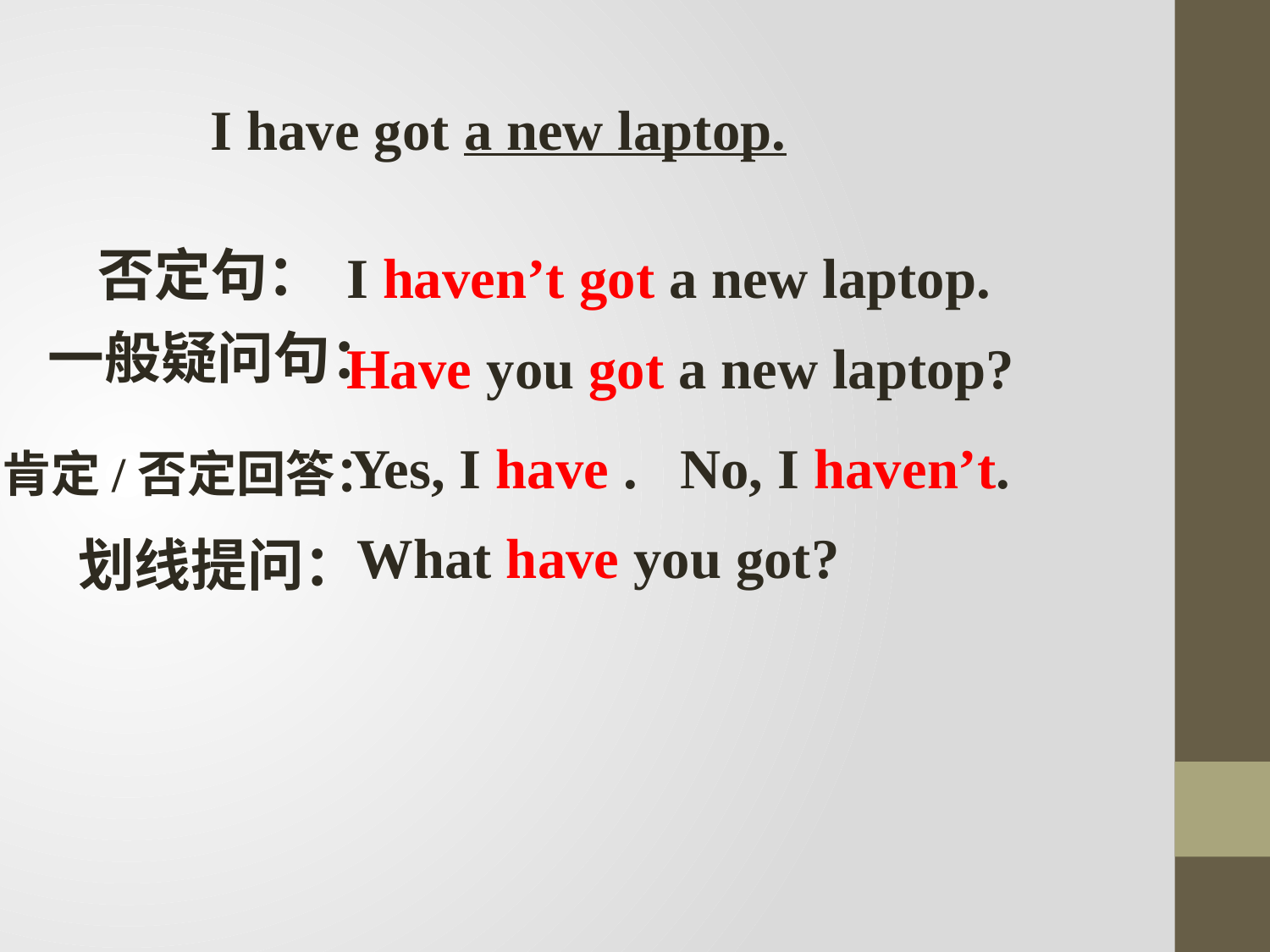

I have got a new laptop.
否定句：
I haven’t got a new laptop.
一般疑问句：

Have you got a new laptop?
Yes, I have .   No, I haven’t.
肯定/否定回答：
What have you got?
划线提问：